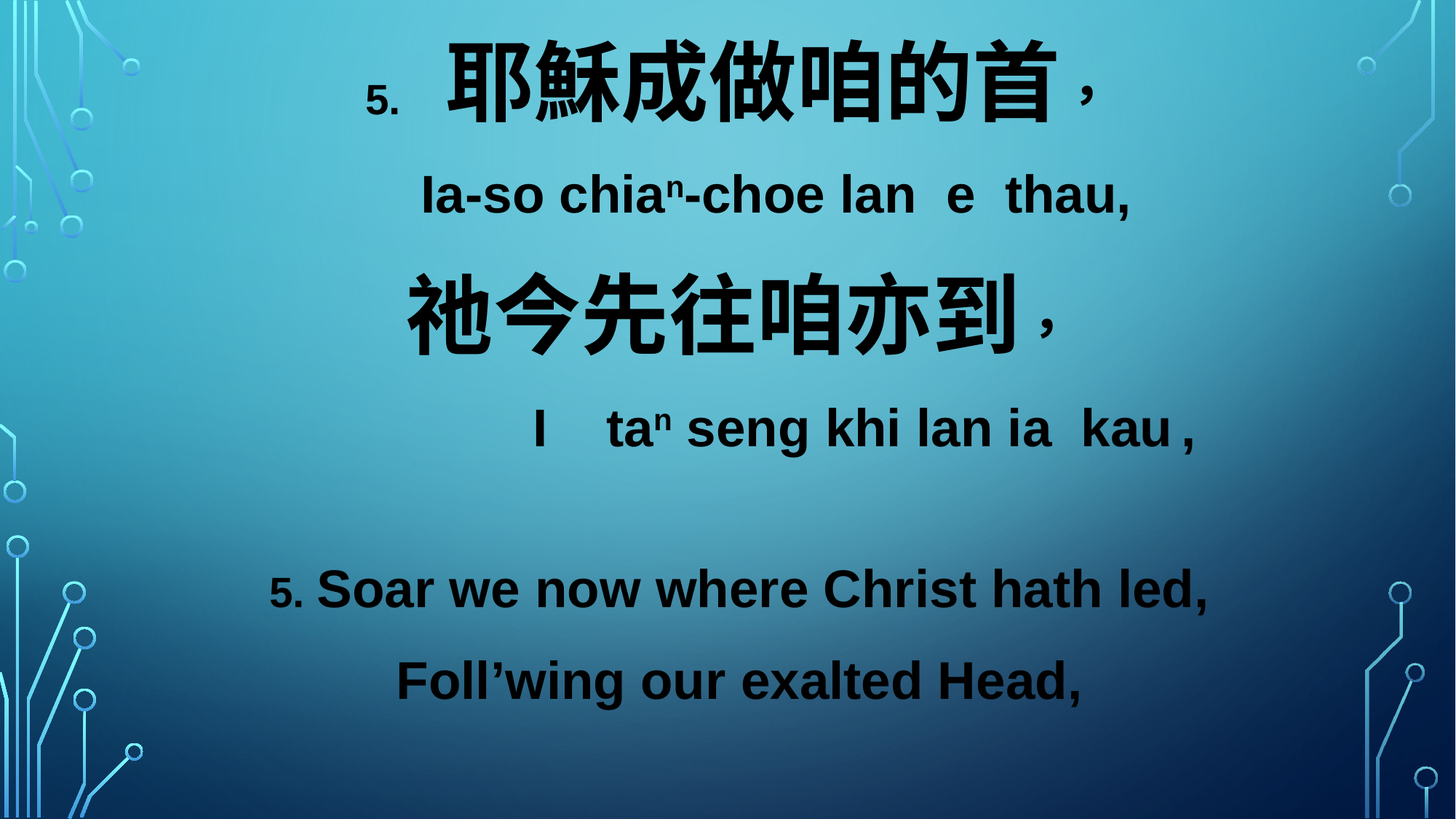

5. 耶穌成做咱的首，
     Ia-so chian-choe lan  e  thau,
祂今先往咱亦到，
                         I    tan seng khi lan ia  kau ,

5. Soar we now where Christ hath led,
Foll’wing our exalted Head,